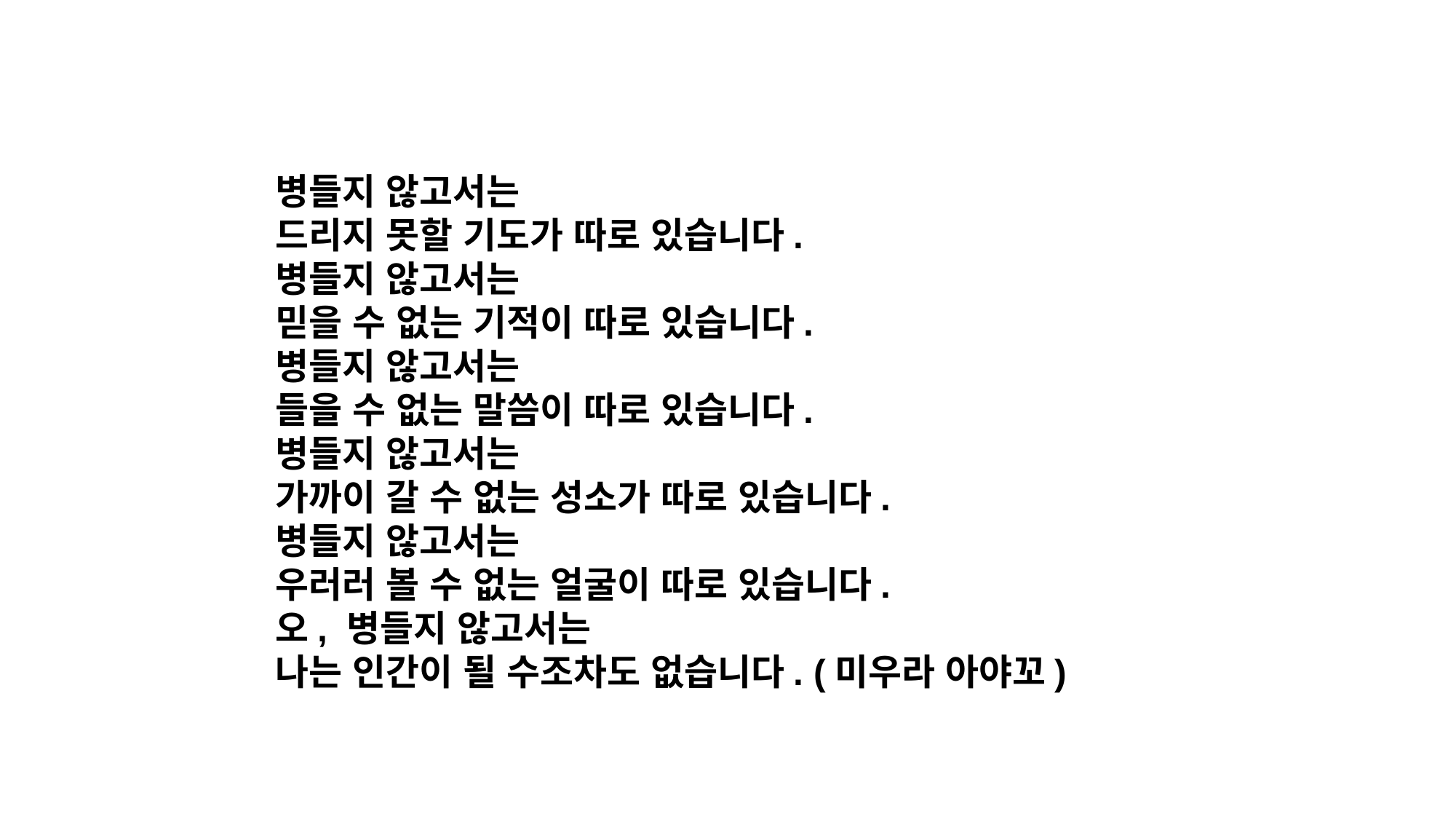

병들지 않고서는
드리지 못할 기도가 따로 있습니다.
병들지 않고서는
믿을 수 없는 기적이 따로 있습니다.
병들지 않고서는
들을 수 없는 말씀이 따로 있습니다.
병들지 않고서는
가까이 갈 수 없는 성소가 따로 있습니다.
병들지 않고서는
우러러 볼 수 없는 얼굴이 따로 있습니다.
오, 병들지 않고서는
나는 인간이 될 수조차도 없습니다. (미우라 아야꼬)